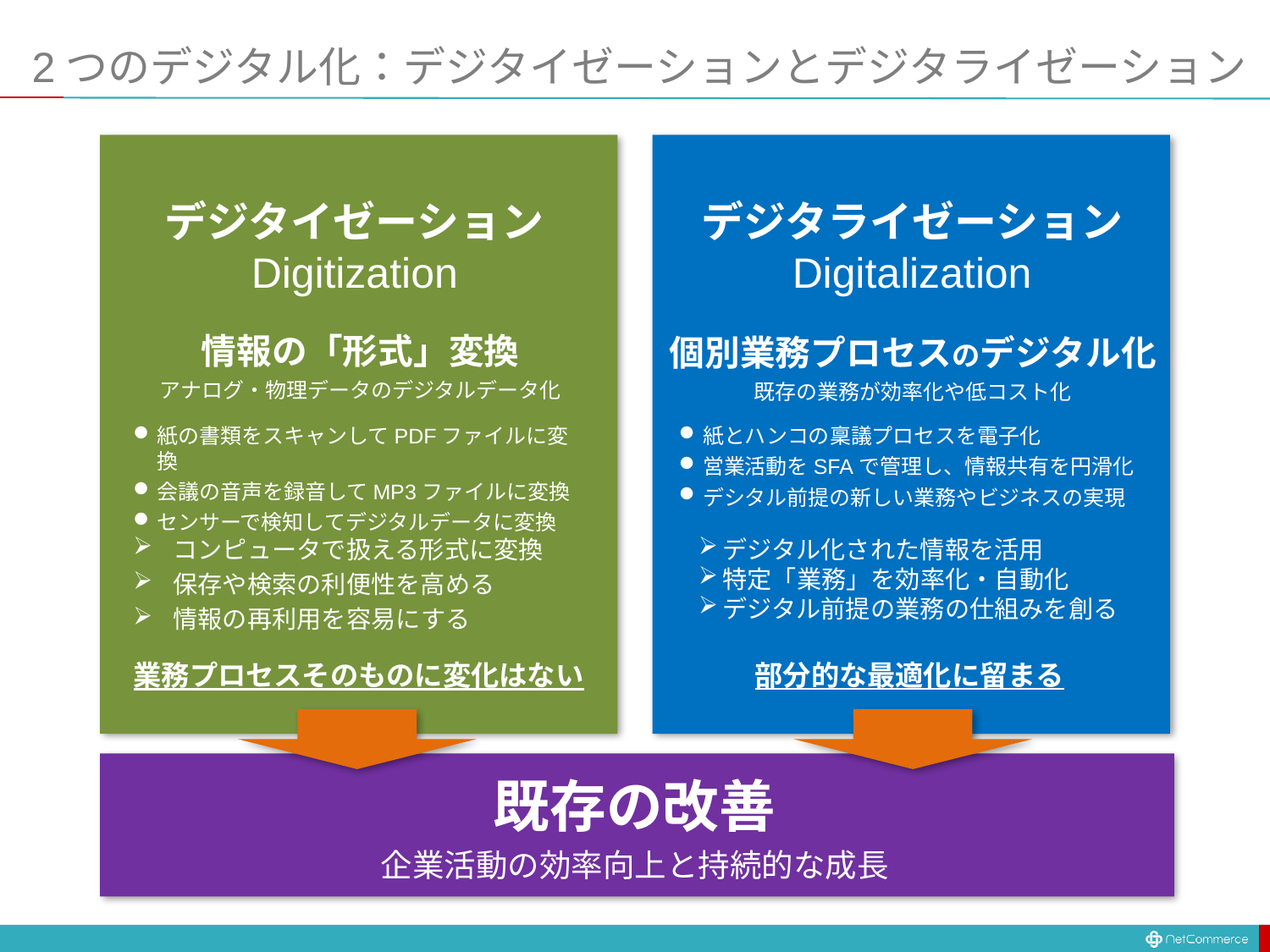

# 2つのデジタル化：デジタイゼーションとデジタライゼーション

デジタライゼーション
Digitalization
個別業務プロセスのデジタル化
既存の業務が効率化や低コスト化
紙とハンコの稟議プロセスを電子化
営業活動をSFAで管理し、情報共有を円滑化
デシタル前提の新しい業務やビジネスの実現
デジタル化された情報を活用
特定「業務」を効率化・自動化
デジタル前提の業務の仕組みを創る
部分的な最適化に留まる
デジタイゼーション
Digitization
情報の「形式」変換
アナログ・物理データのデジタルデータ化
紙の書類をスキャンしてPDFファイルに変換
会議の音声を録音してMP3ファイルに変換
センサーで検知してデジタルデータに変換
コンピュータで扱える形式に変換
保存や検索の利便性を高める
情報の再利用を容易にする
業務プロセスそのものに変化はない

既存の改善
企業活動の効率向上と持続的な成長